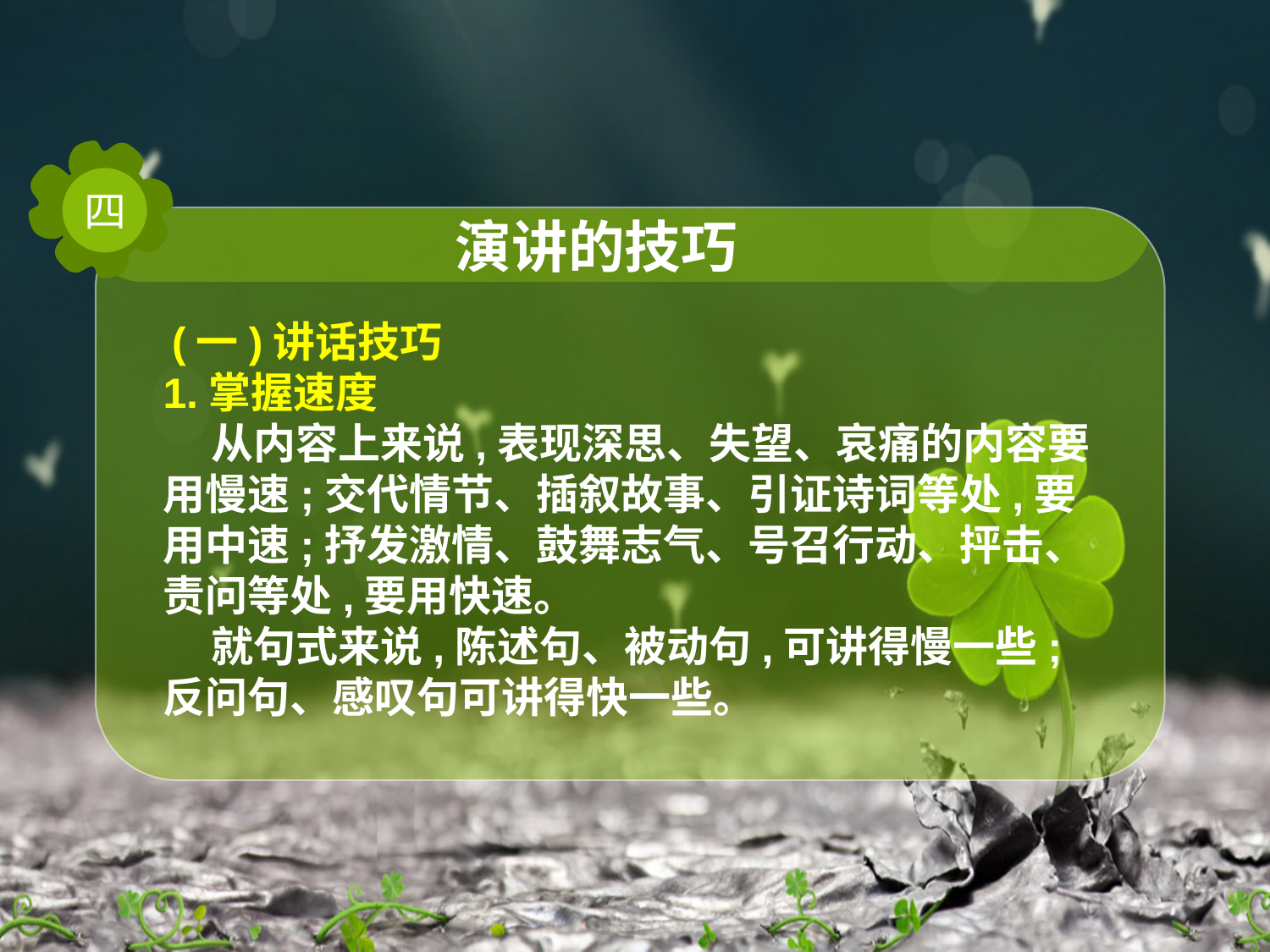

四

演讲的技巧
 (一)讲话技巧
1.掌握速度
    从内容上来说,表现深思、失望、哀痛的内容要用慢速;交代情节、插叙故事、引证诗词等处,要用中速;抒发激情、鼓舞志气、号召行动、抨击、责问等处,要用快速。
    就句式来说,陈述句、被动句,可讲得慢一些;反问句、感叹句可讲得快一些。